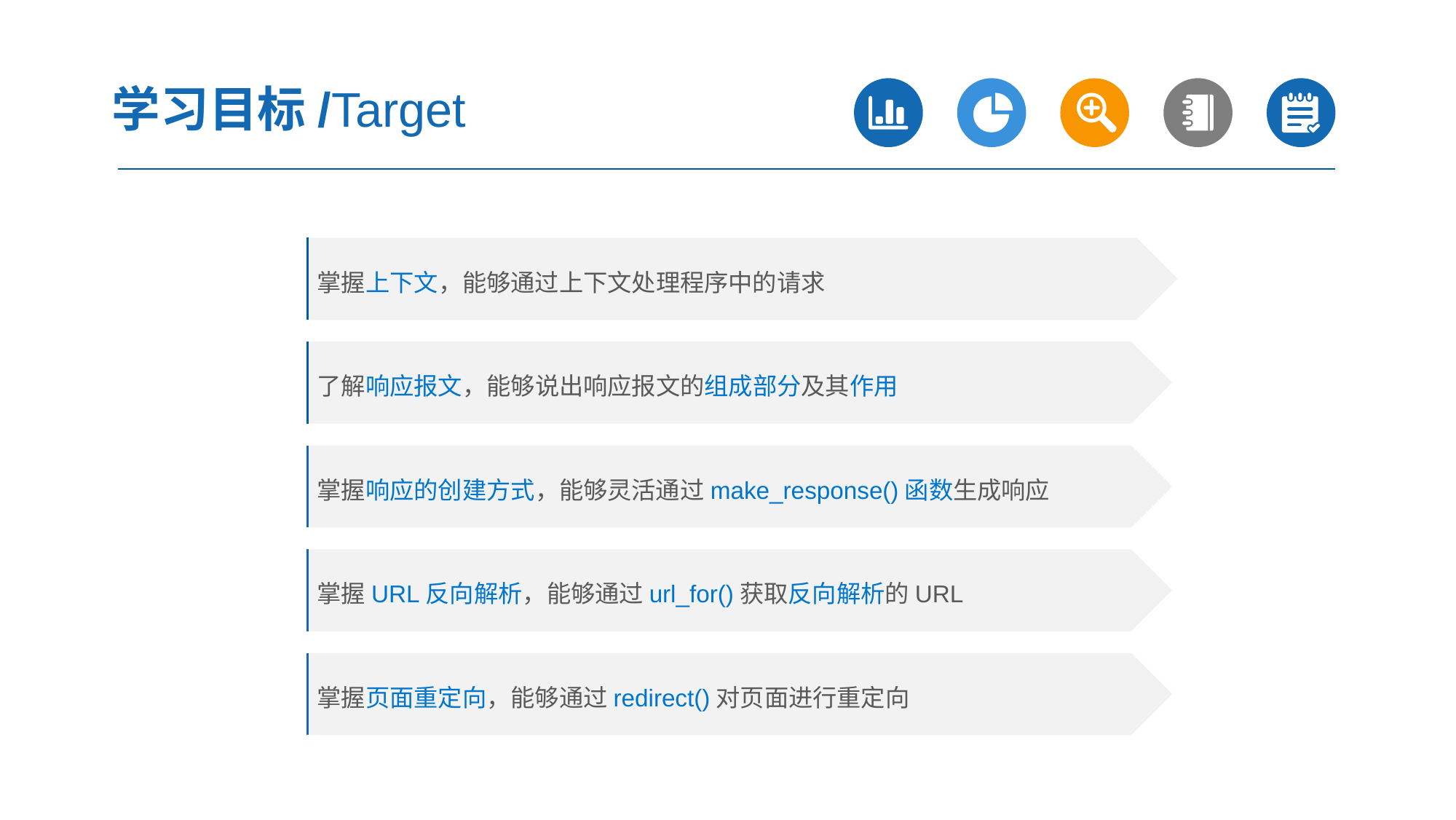

学习目标/Target
掌握上下文，能够通过上下文处理程序中的请求

了解响应报文，能够说出响应报文的组成部分及其作用

掌握响应的创建方式，能够灵活通过make_response()函数生成响应

掌握URL反向解析，能够通过url_for()获取反向解析的URL

掌握页面重定向，能够通过redirect()对页面进行重定向